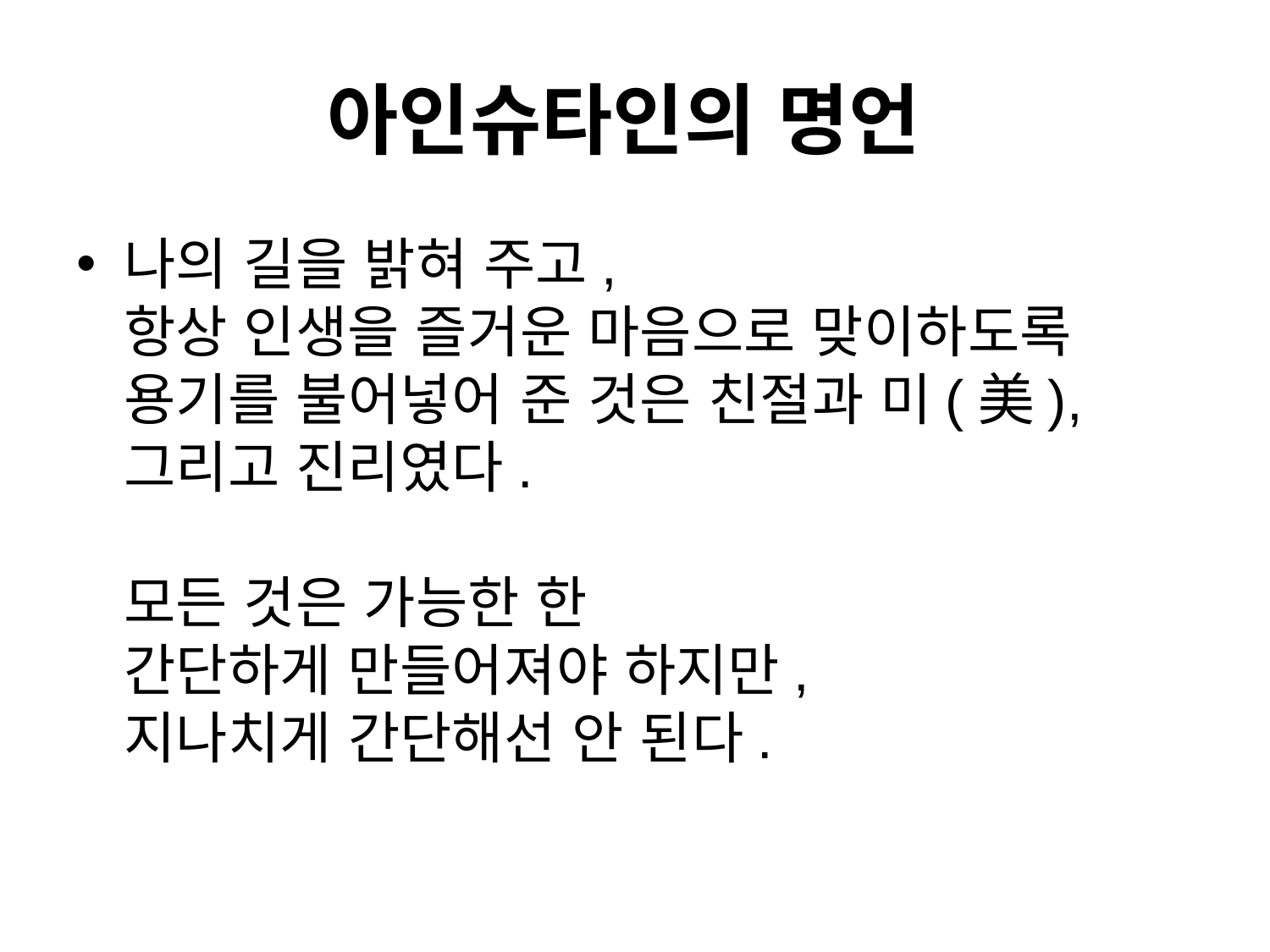

# 아인슈타인의 명언
나의 길을 밝혀 주고,
항상 인생을 즐거운 마음으로 맞이하도록
용기를 불어넣어 준 것은 친절과 미(美),
그리고 진리였다.
모든 것은 가능한 한
간단하게 만들어져야 하지만,
지나치게 간단해선 안 된다.